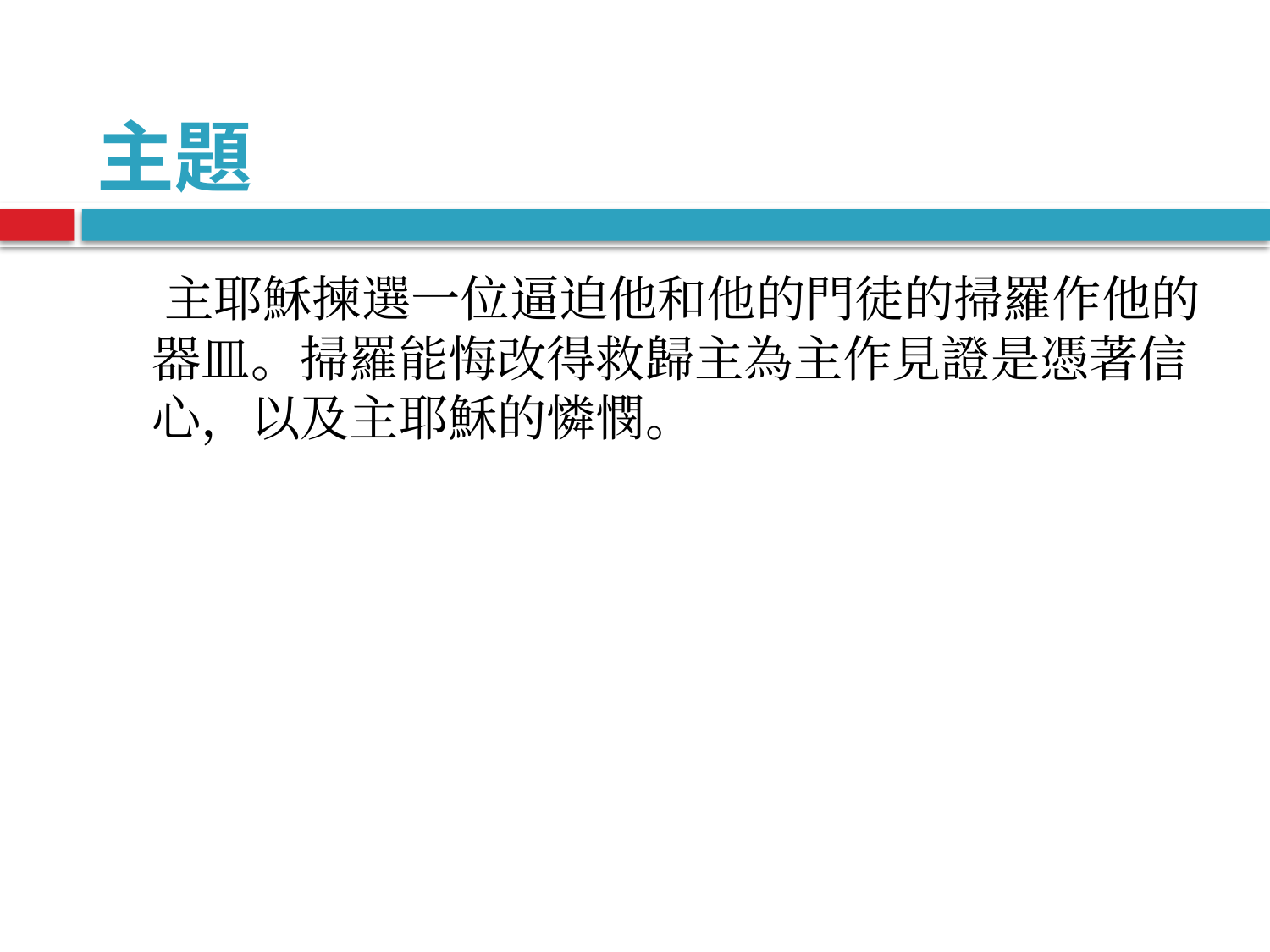

# 主題
   主耶穌揀選一位逼迫他和他的門徒的掃羅作他的器皿。掃羅能悔改得救歸主為主作見證是憑著信心，以及主耶穌的憐憫。